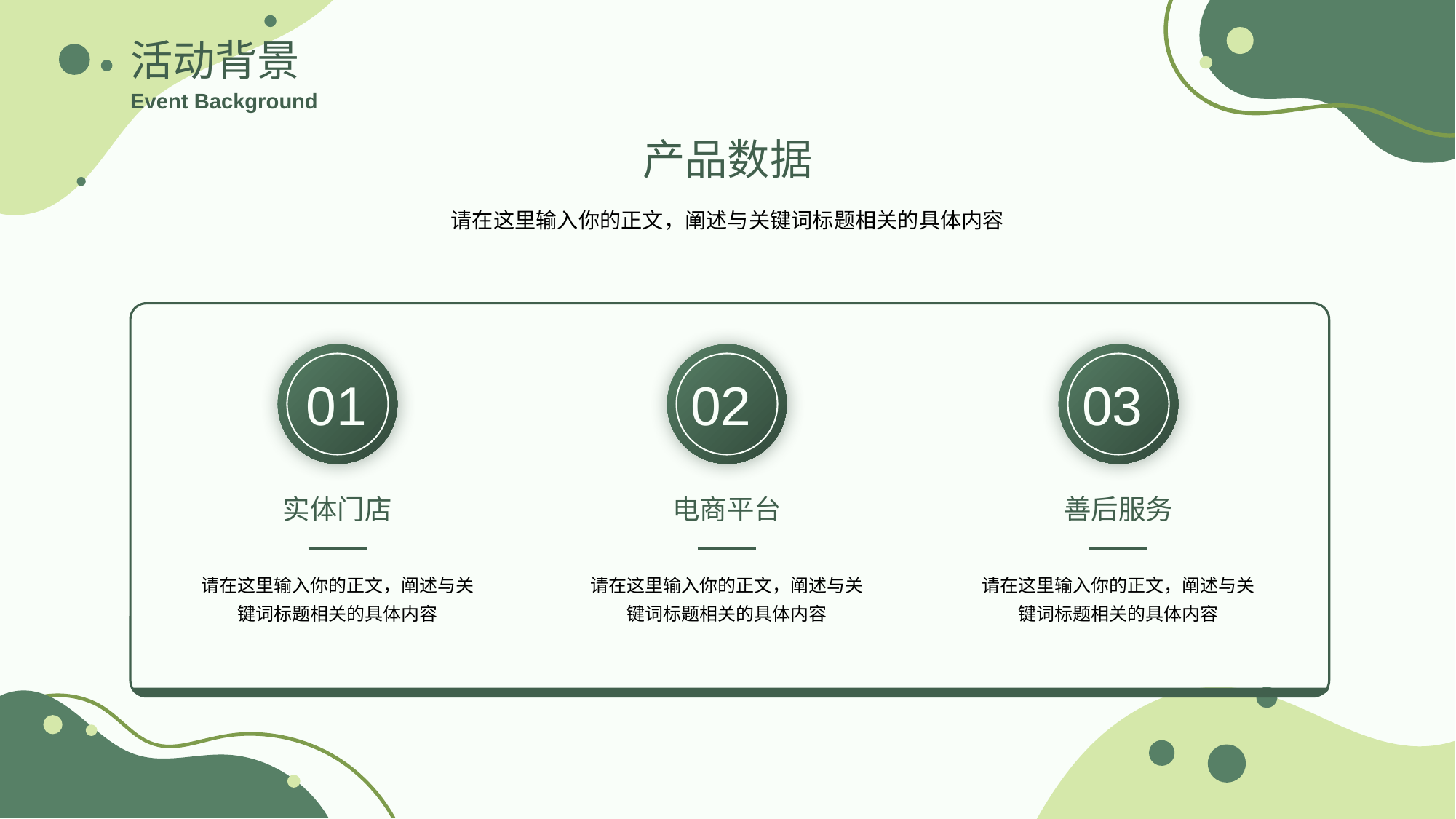

活动背景
Event Background
产品数据
请在这里输入你的正文，阐述与关键词标题相关的具体内容

01

02

03
实体门店
电商平台
善后服务
请在这里输入你的正文，阐述与关键词标题相关的具体内容
请在这里输入你的正文，阐述与关键词标题相关的具体内容
请在这里输入你的正文，阐述与关键词标题相关的具体内容